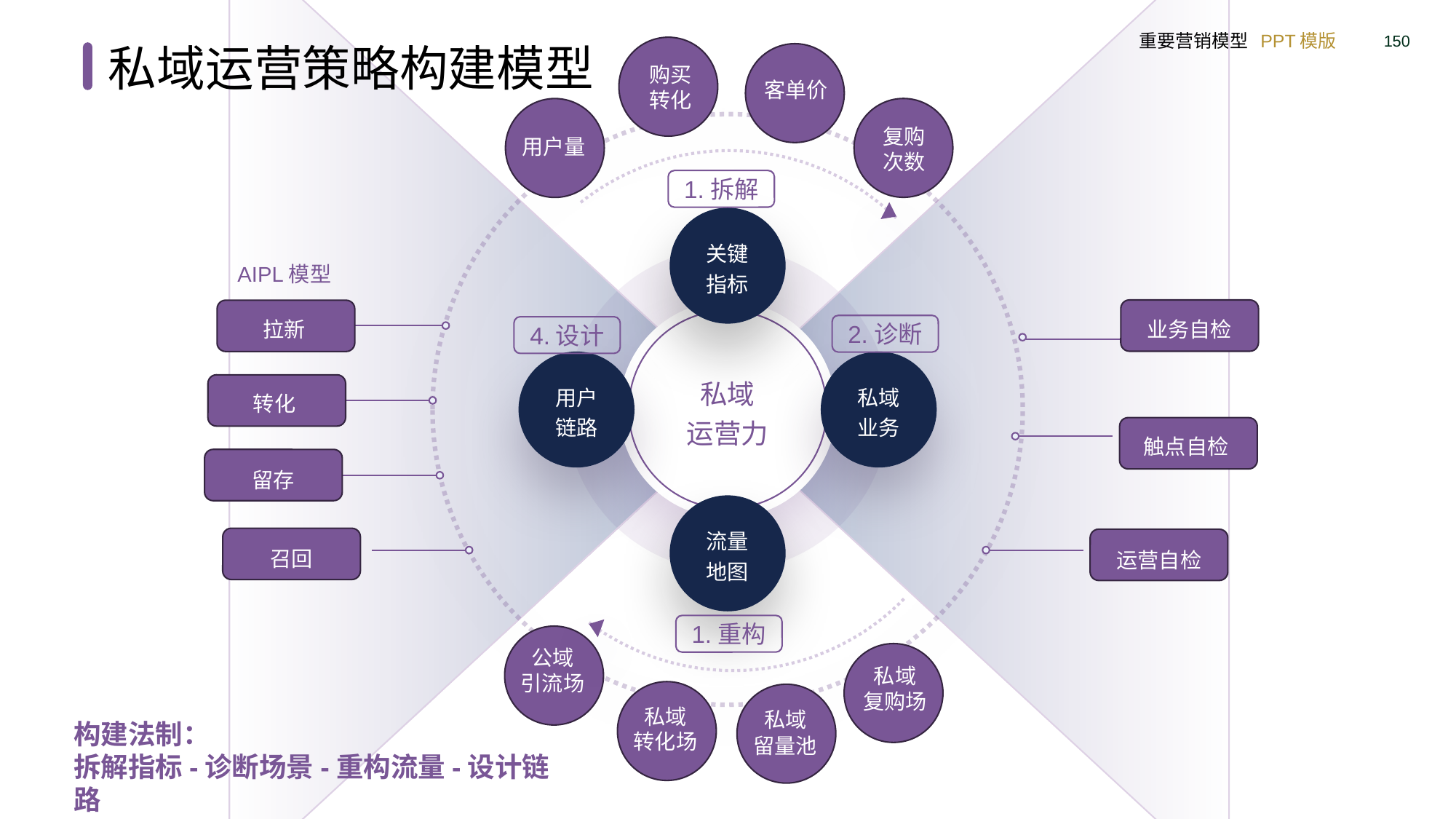

150
私域运营策略构建模型

购买
转化

客单价

复购
次数

用户量

1.拆解

关键
指标

AIPL模型

业务自检

拉新

2.诊断
4.设计

用户
链路

私域
业务
私域
运营力

转化

触点自检

留存

流量
地图

召回

运营自检

1.重构

公域
引流场

私域
复购场

私域
转化场

私域
留量池
构建法制：
拆解指标-诊断场景-重构流量-设计链路